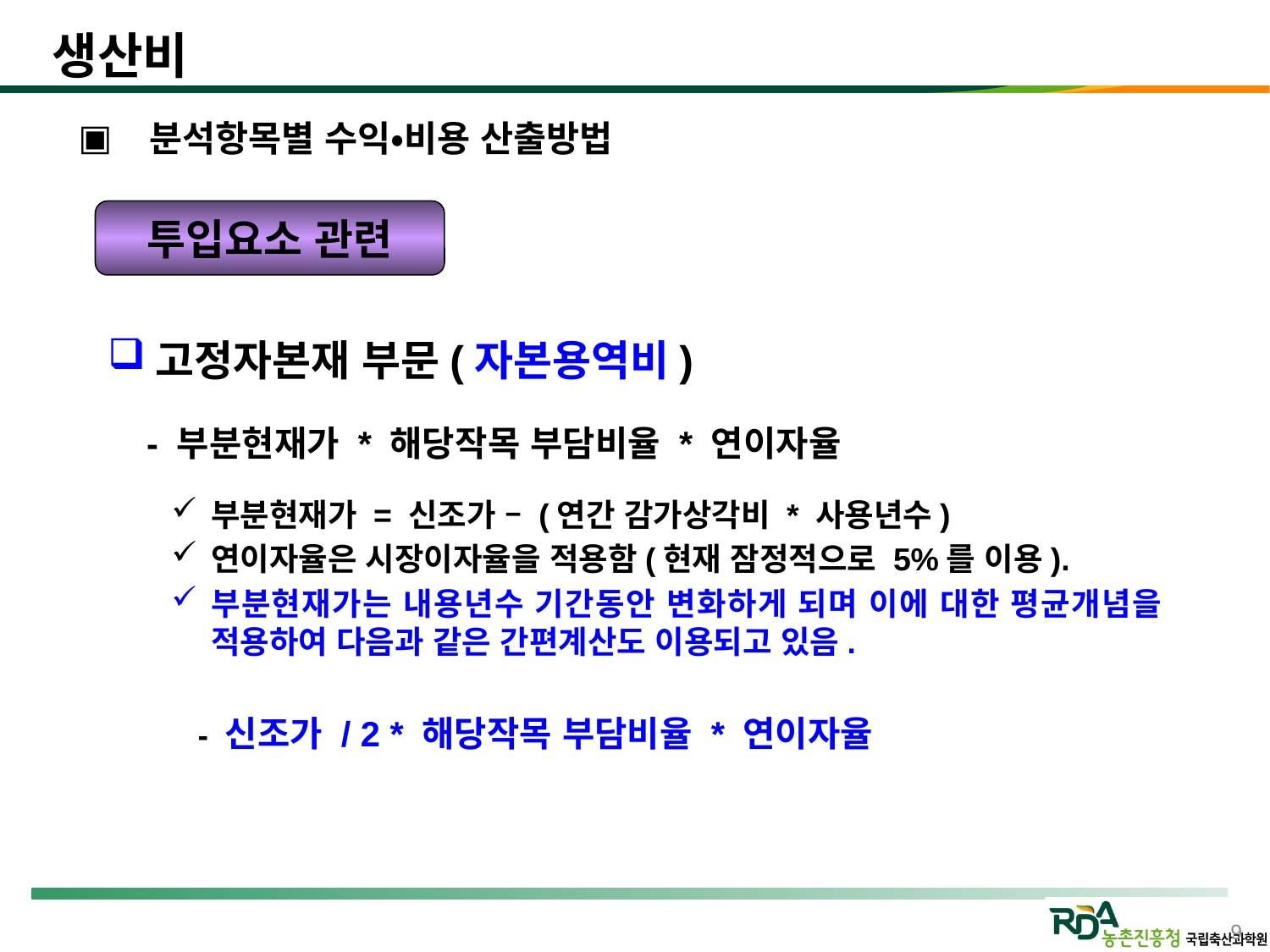

생산비
 분석항목별 수익•비용 산출방법
투입요소 관련
고정자본재 부문(자본용역비)

    - 부분현재가 * 해당작목 부담비율 * 연이자율

부분현재가 = 신조가 – (연간 감가상각비 * 사용년수)
연이자율은 시장이자율을 적용함(현재 잠정적으로 5%를 이용).
부분현재가는 내용년수 기간동안 변화하게 되며 이에 대한 평균개념을 적용하여 다음과 같은 간편계산도 이용되고 있음.

   - 신조가 / 2 * 해당작목 부담비율 * 연이자율
9